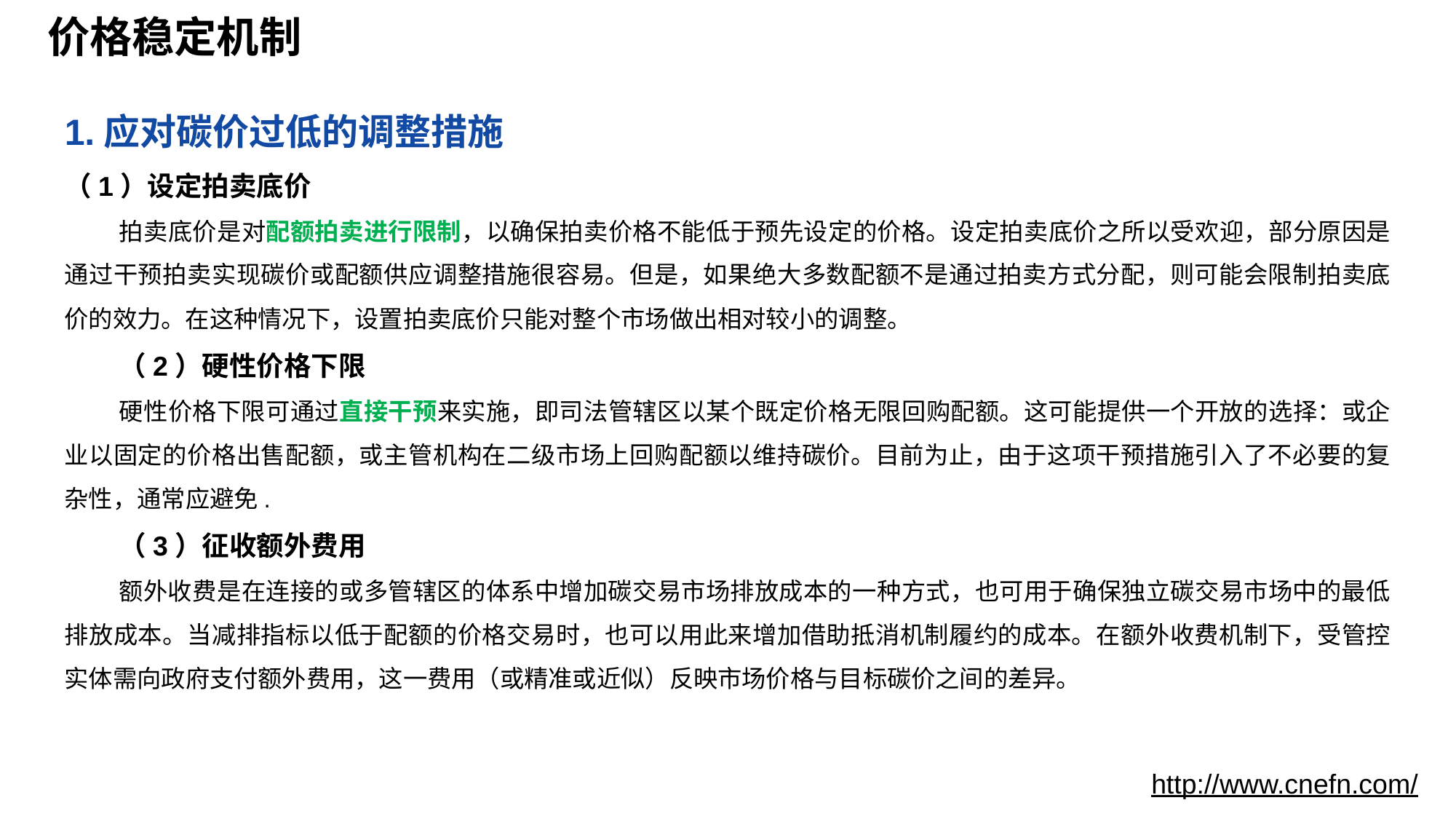

# 价格稳定机制
1.应对碳价过低的调整措施
（1）设定拍卖底价
拍卖底价是对配额拍卖进行限制，以确保拍卖价格不能低于预先设定的价格。设定拍卖底价之所以受欢迎，部分原因是通过干预拍卖实现碳价或配额供应调整措施很容易。但是，如果绝大多数配额不是通过拍卖方式分配，则可能会限制拍卖底价的效力。在这种情况下，设置拍卖底价只能对整个市场做出相对较小的调整。
（2）硬性价格下限
硬性价格下限可通过直接干预来实施，即司法管辖区以某个既定价格无限回购配额。这可能提供一个开放的选择：或企业以固定的价格出售配额，或主管机构在二级市场上回购配额以维持碳价。目前为止，由于这项干预措施引入了不必要的复杂性，通常应避免.
（3）征收额外费用
额外收费是在连接的或多管辖区的体系中增加碳交易市场排放成本的一种方式，也可用于确保独立碳交易市场中的最低排放成本。当减排指标以低于配额的价格交易时，也可以用此来增加借助抵消机制履约的成本。在额外收费机制下，受管控实体需向政府支付额外费用，这一费用（或精准或近似）反映市场价格与目标碳价之间的差异。